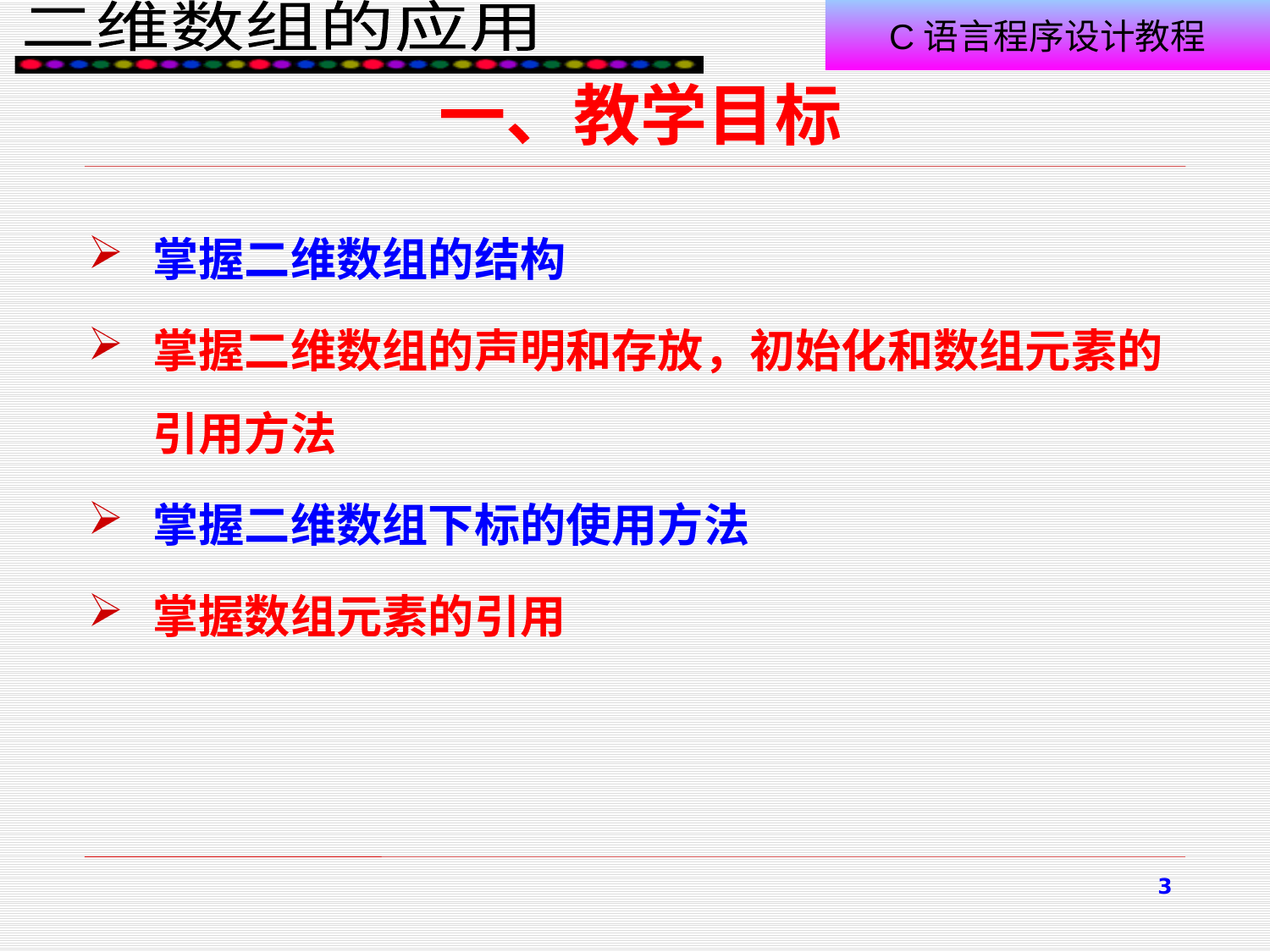

# 一、教学目标
掌握二维数组的结构
掌握二维数组的声明和存放，初始化和数组元素的引用方法
掌握二维数组下标的使用方法
掌握数组元素的引用

3